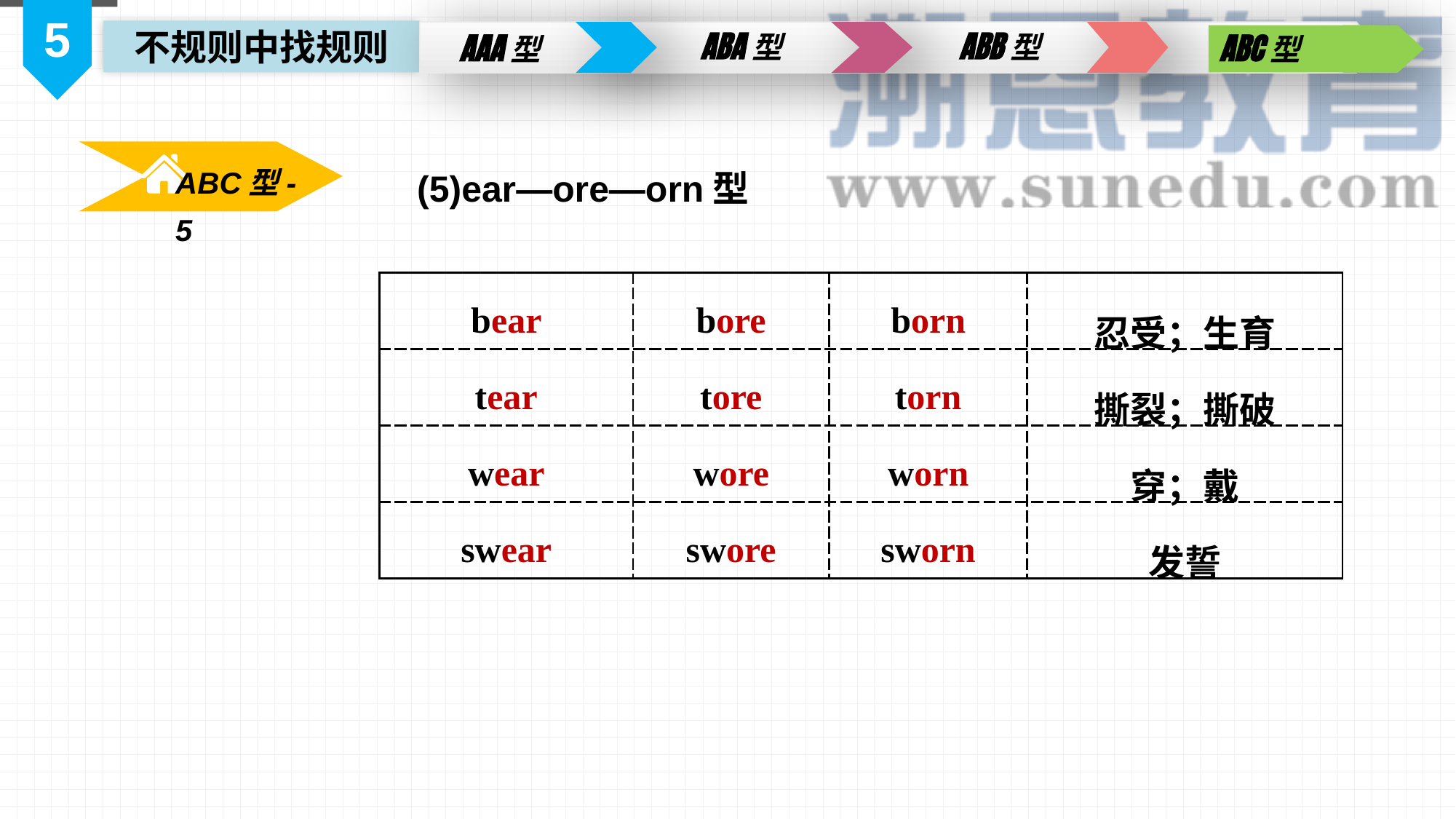

5
不规则中找规则

ABA型
ABB型
AAA型
ABC型

ABC型-5
(5)ear—ore—orn型
| bear | bore | born | 忍受；生育 |
| --- | --- | --- | --- |
| tear | tore | torn | 撕裂；撕破 |
| wear | wore | worn | 穿；戴 |
| swear | swore | sworn | 发誓 |